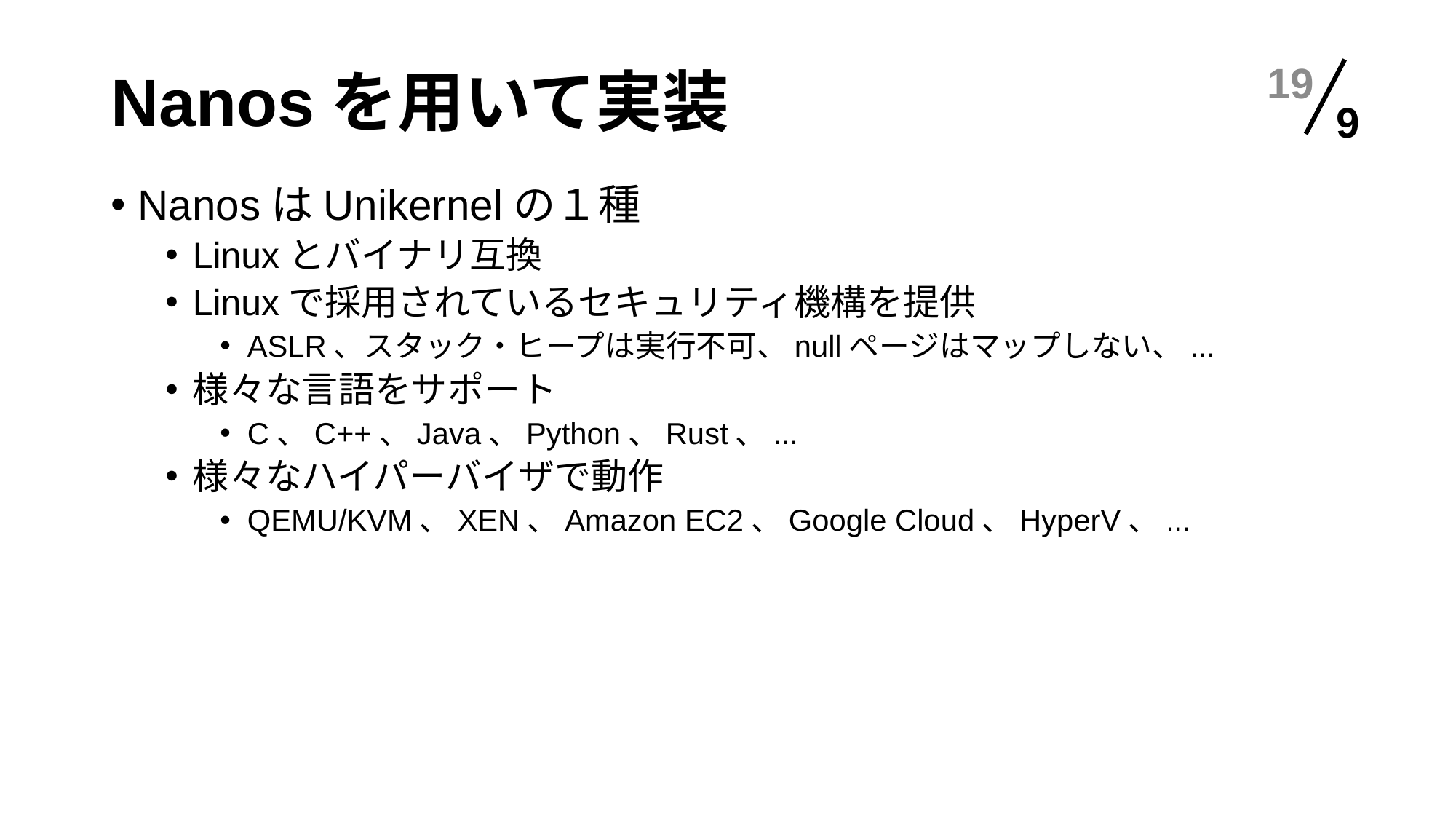

# Nanosを用いて実装
19
NanosはUnikernelの１種
Linuxとバイナリ互換
Linuxで採用されているセキュリティ機構を提供
ASLR、スタック・ヒープは実行不可、nullページはマップしない、...
様々な言語をサポート
C、C++、Java、Python、Rust、...
様々なハイパーバイザで動作
QEMU/KVM、XEN、Amazon EC2、Google Cloud、HyperV、...